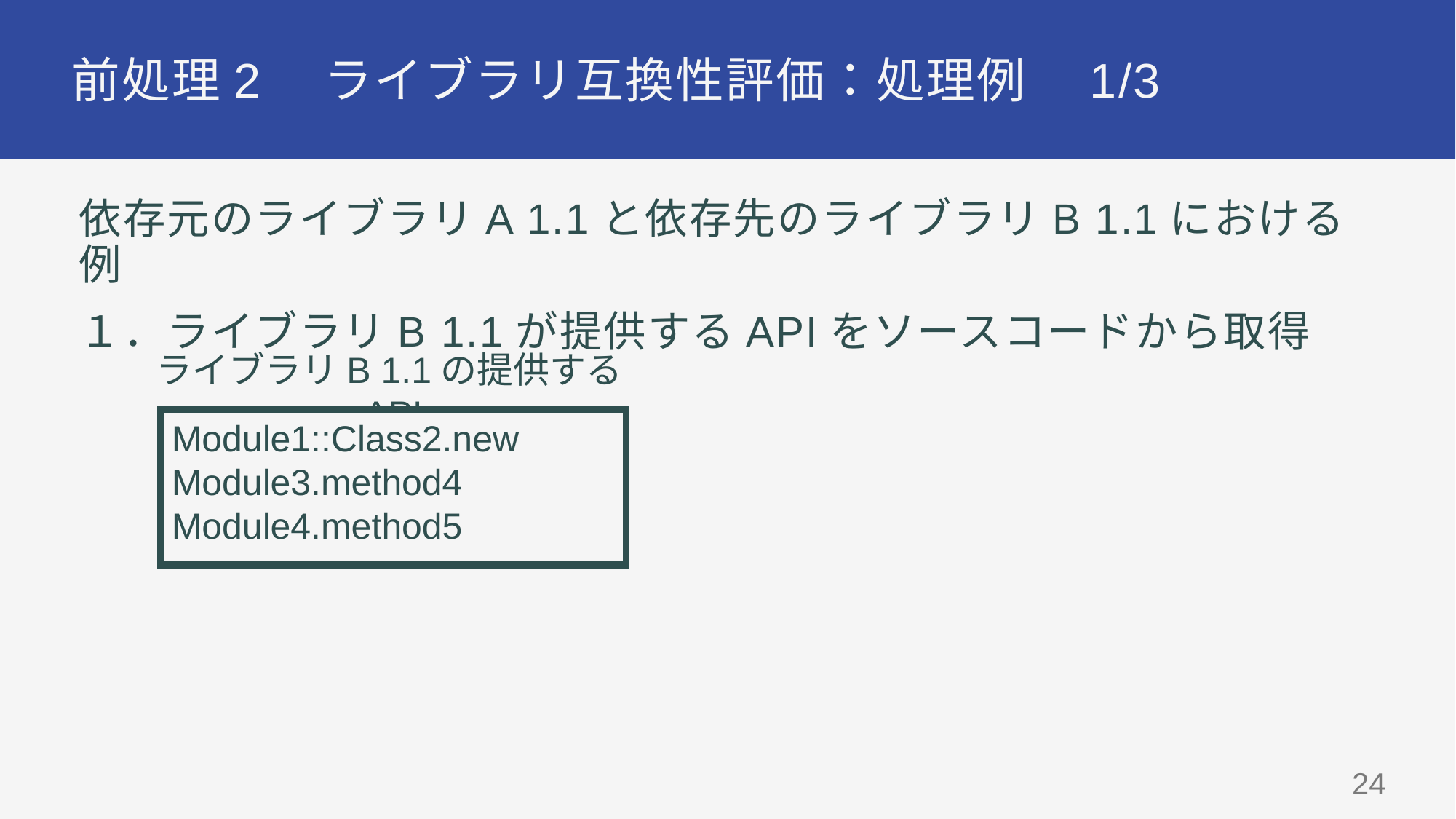

# 前処理2　ライブラリ互換性評価：処理例　1/3
依存元のライブラリA 1.1と依存先のライブラリB 1.1における例
１．ライブラリB 1.1が提供するAPIをソースコードから取得
ライブラリB 1.1の提供するAPI
Module1::Class2.new
Module3.method4
Module4.method5
24